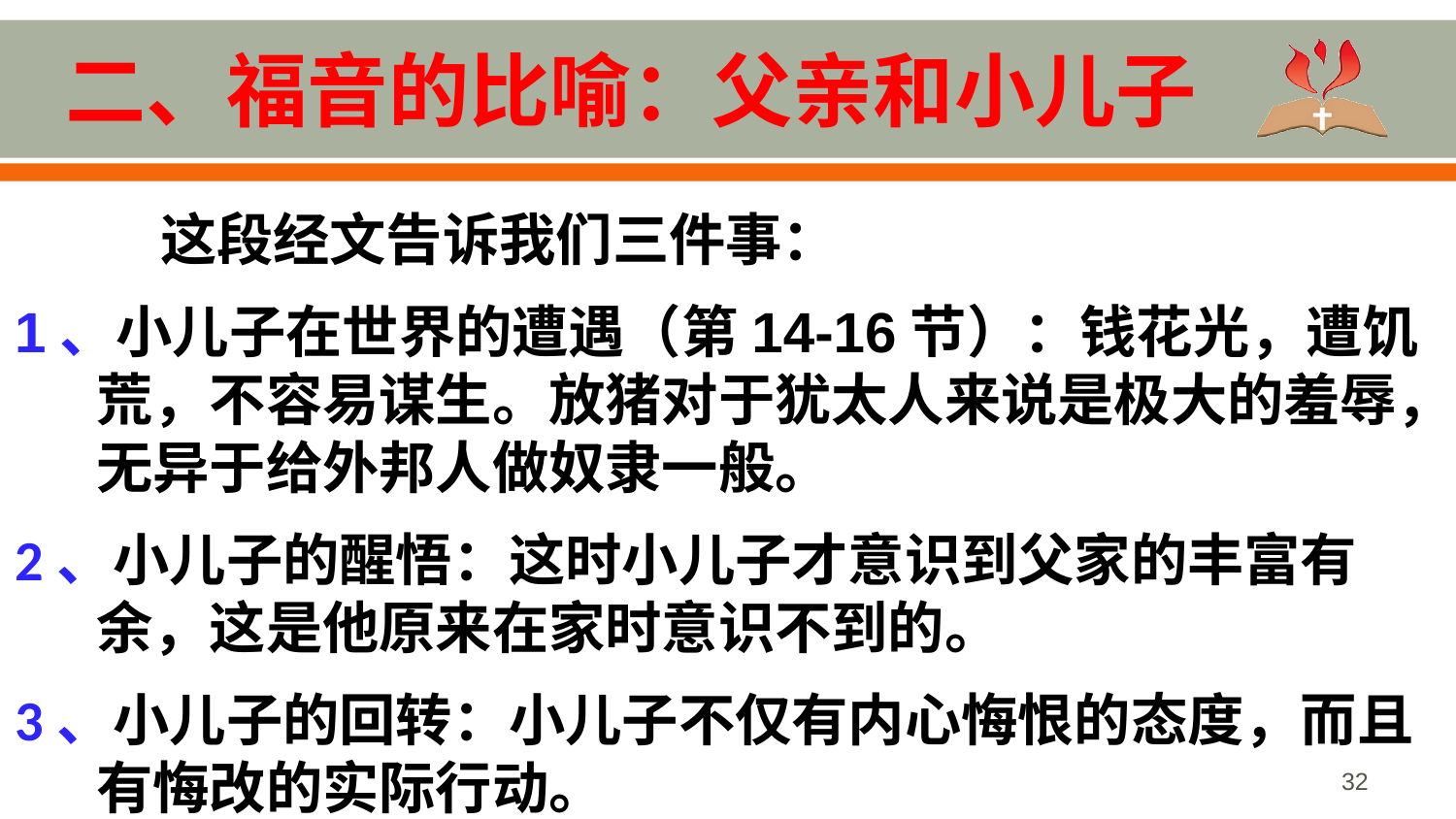

# 二、福音的比喻：父亲和小儿子
	这段经文告诉我们三件事：
1、小儿子在世界的遭遇（第14-16节）：钱花光，遭饥荒，不容易谋生。放猪对于犹太人来说是极大的羞辱，无异于给外邦人做奴隶一般。
2、小儿子的醒悟：这时小儿子才意识到父家的丰富有余，这是他原来在家时意识不到的。
3、小儿子的回转：小儿子不仅有内心悔恨的态度，而且有悔改的实际行动。

32